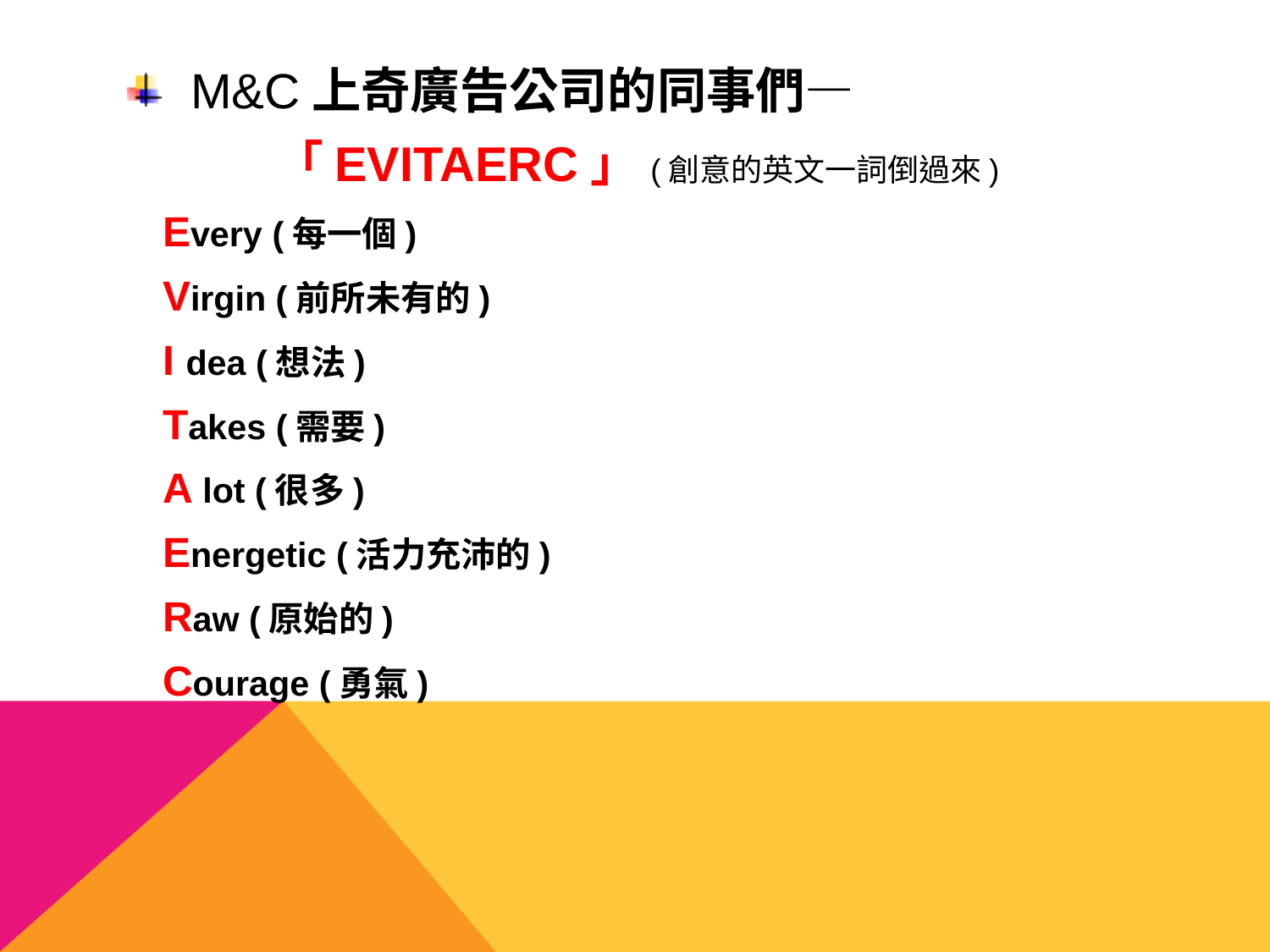

# M&C上奇廣告公司的同事們—
「EVITAERC」(創意的英文一詞倒過來)
   Every (每一個)
   Virgin (前所未有的)
   I dea (想法)
   Takes (需要)
   A lot (很多)
   Energetic (活力充沛的)
   Raw (原始的)
   Courage (勇氣)